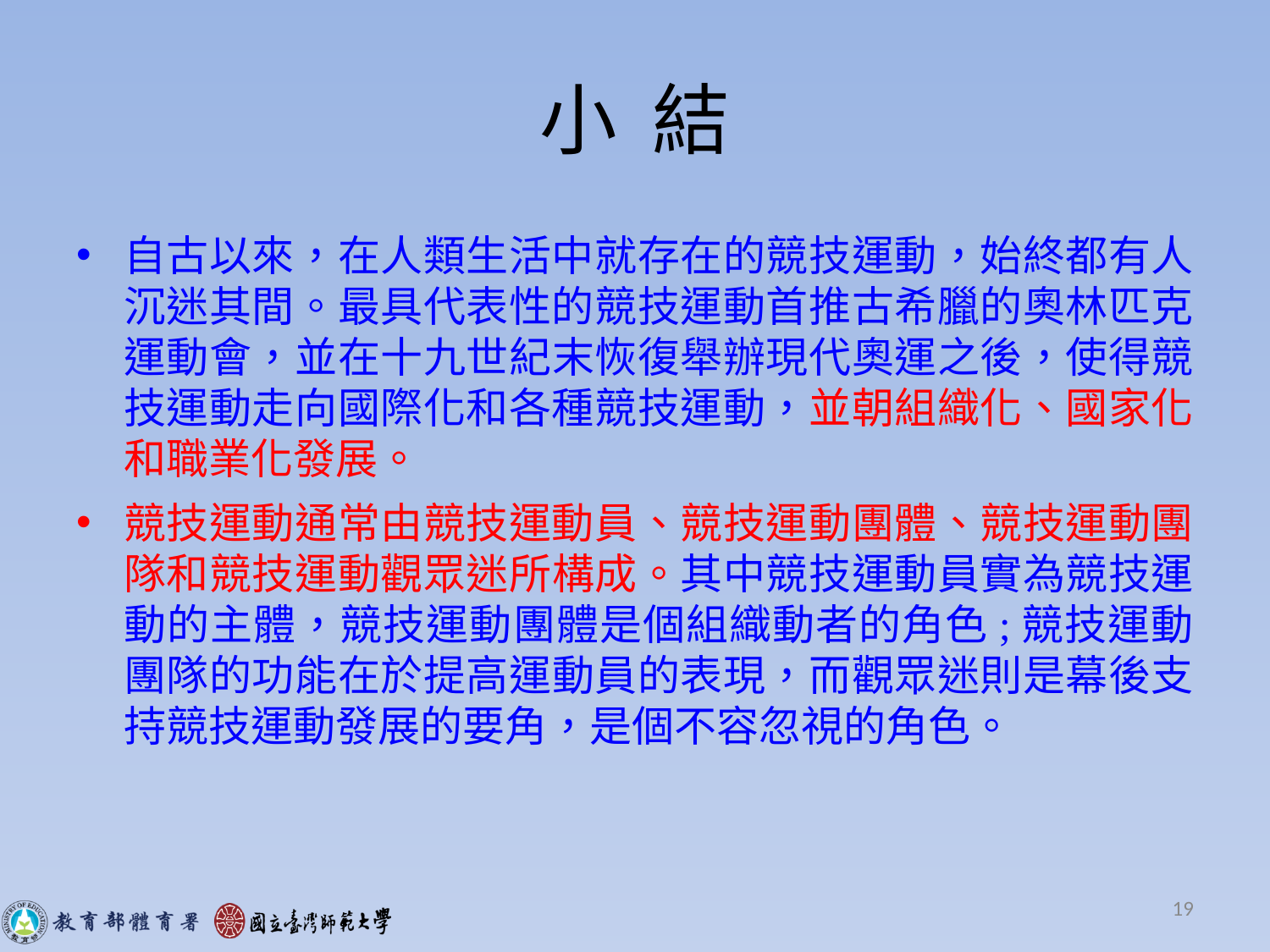

# 小  結
自古以來，在人類生活中就存在的競技運動，始終都有人沉迷其間。最具代表性的競技運動首推古希臘的奧林匹克運動會，並在十九世紀末恢復舉辦現代奧運之後，使得競技運動走向國際化和各種競技運動，並朝組織化、國家化和職業化發展。
競技運動通常由競技運動員、競技運動團體、競技運動團隊和競技運動觀眾迷所構成。其中競技運動員實為競技運動的主體，競技運動團體是個組織動者的角色;競技運動團隊的功能在於提高運動員的表現，而觀眾迷則是幕後支持競技運動發展的要角，是個不容忽視的角色。

二、外在性目標 :追求附加價值
1.改善體適能、2.學習行為的規範、3.獲得物質的酬償。
19